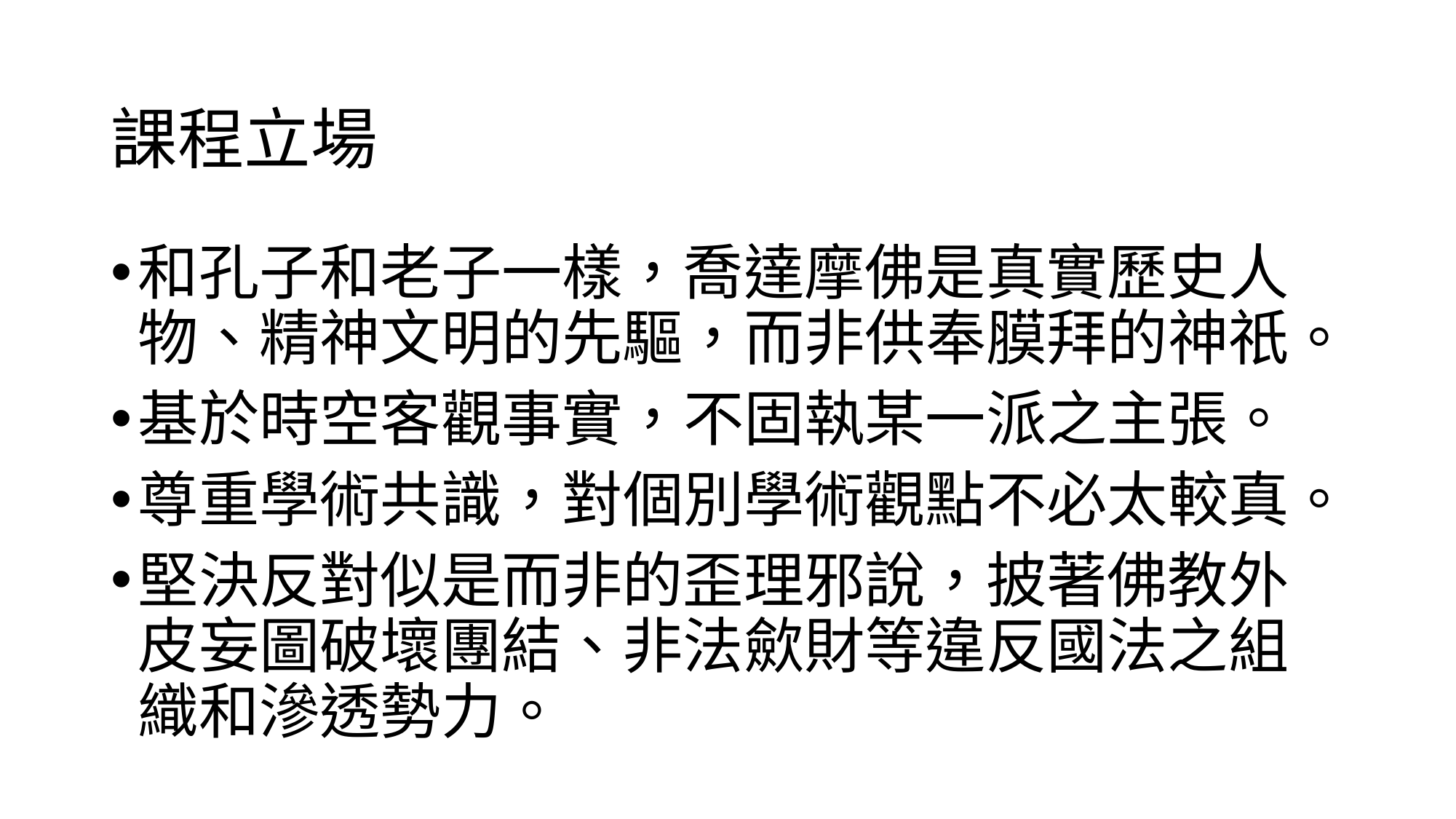

# 課程立場
和孔子和老子一樣，喬達摩佛是真實歷史人物、精神文明的先驅，而非供奉膜拜的神祇。
基於時空客觀事實，不固執某一派之主張。
尊重學術共識，對個別學術觀點不必太較真。
堅決反對似是而非的歪理邪說，披著佛教外皮妄圖破壞團結、非法歛財等違反國法之組織和滲透勢力。